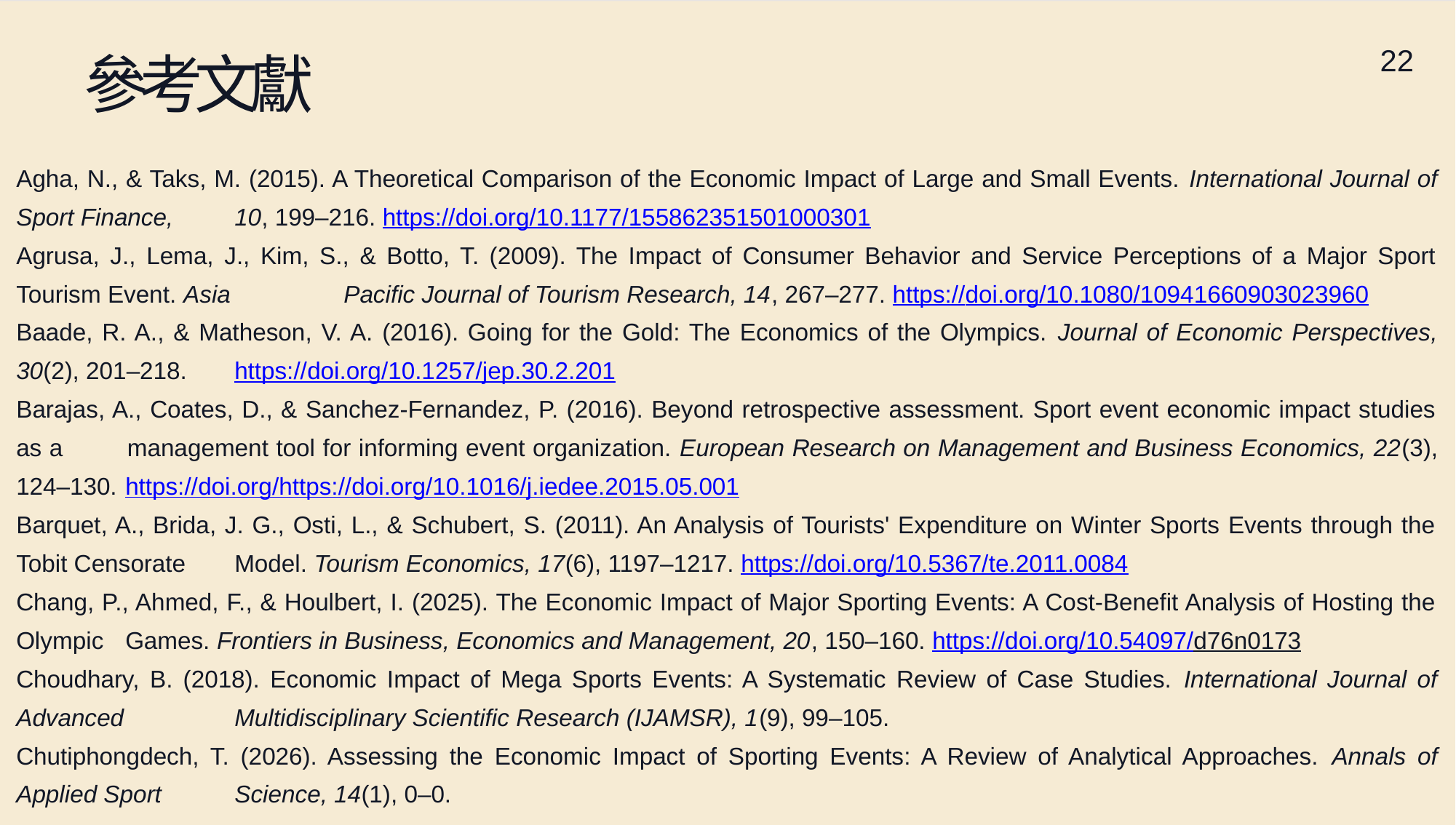

22
參考文獻
Agha, N., & Taks, M. (2015). A Theoretical Comparison of the Economic Impact of Large and Small Events. International Journal of Sport Finance, 	10, 199–216. https://doi.org/10.1177/155862351501000301
Agrusa, J., Lema, J., Kim, S., & Botto, T. (2009). The Impact of Consumer Behavior and Service Perceptions of a Major Sport Tourism Event. Asia 	Pacific Journal of Tourism Research, 14, 267–277. https://doi.org/10.1080/10941660903023960
Baade, R. A., & Matheson, V. A. (2016). Going for the Gold: The Economics of the Olympics. Journal of Economic Perspectives, 30(2), 201–218. 	https://doi.org/10.1257/jep.30.2.201
Barajas, A., Coates, D., & Sanchez-Fernandez, P. (2016). Beyond retrospective assessment. Sport event economic impact studies as a 	management tool for informing event organization. European Research on Management and Business Economics, 22(3), 124–130. 	https://doi.org/https://doi.org/10.1016/j.iedee.2015.05.001
Barquet, A., Brida, J. G., Osti, L., & Schubert, S. (2011). An Analysis of Tourists' Expenditure on Winter Sports Events through the Tobit Censorate 	Model. Tourism Economics, 17(6), 1197–1217. https://doi.org/10.5367/te.2011.0084
Chang, P., Ahmed, F., & Houlbert, I. (2025). The Economic Impact of Major Sporting Events: A Cost-Benefit Analysis of Hosting the Olympic 	Games. Frontiers in Business, Economics and Management, 20, 150–160. https://doi.org/10.54097/d76n0173
Choudhary, B. (2018). Economic Impact of Mega Sports Events: A Systematic Review of Case Studies. International Journal of Advanced 	Multidisciplinary Scientific Research (IJAMSR), 1(9), 99–105.
Chutiphongdech, T. (2026). Assessing the Economic Impact of Sporting Events: A Review of Analytical Approaches. Annals of Applied Sport 	Science, 14(1), 0–0.